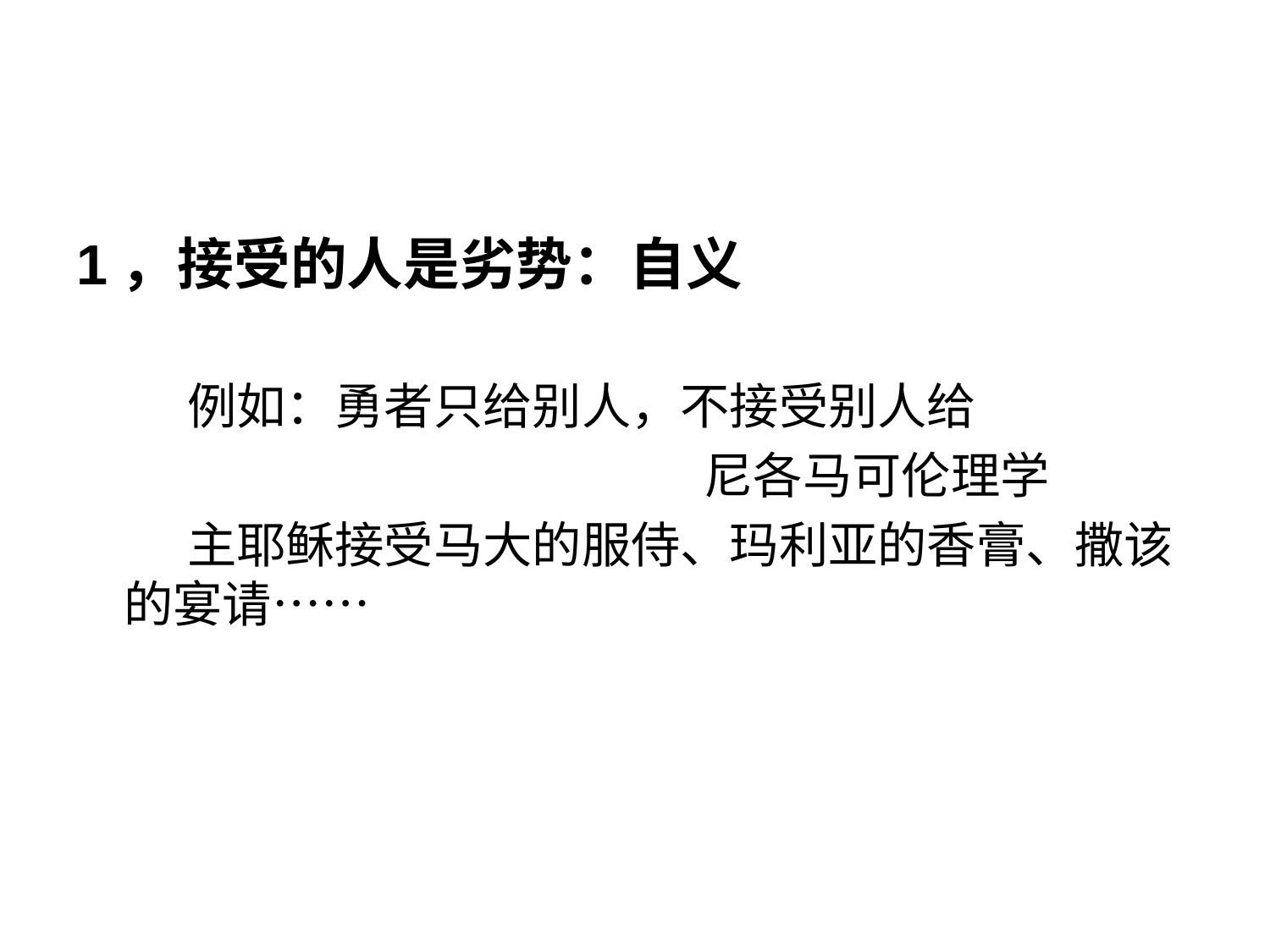

#
1，接受的人是劣势：自义

         例如：勇者只给别人，不接受别人给
                                                        尼各马可伦理学
         主耶稣接受马大的服侍、玛利亚的香膏、撒该的宴请……